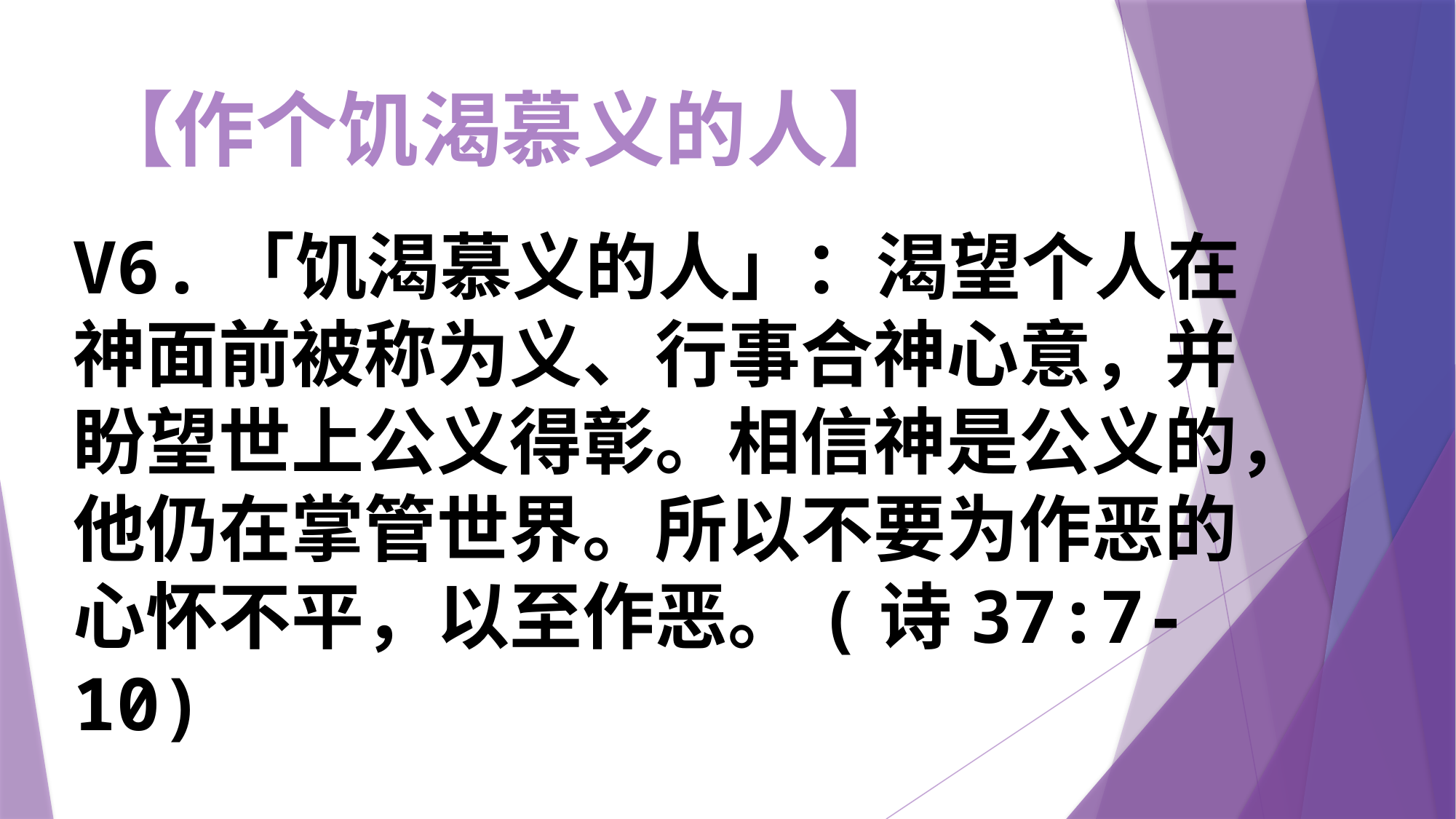

# 【作个饥渴慕义的人】
V6.「饥渴慕义的人」：渴望个人在神面前被称为义、行事合神心意，并盼望世上公义得彰。相信神是公义的，他仍在掌管世界。所以不要为作恶的心怀不平，以至作恶。(诗37:7-10)